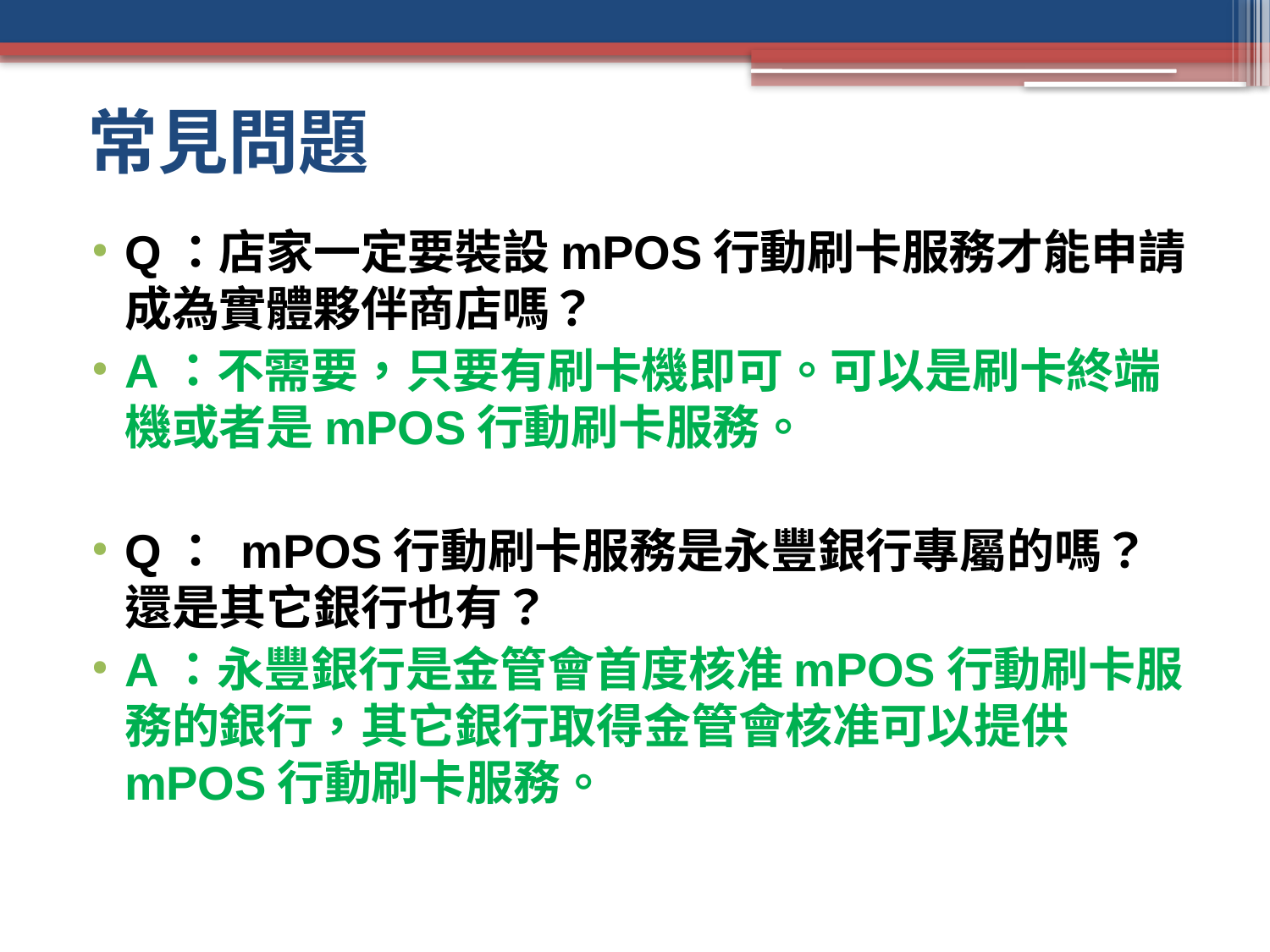

# 常見問題
Q：店家一定要裝設mPOS行動刷卡服務才能申請成為實體夥伴商店嗎？
A：不需要，只要有刷卡機即可。可以是刷卡終端機或者是mPOS行動刷卡服務。

Q： mPOS行動刷卡服務是永豐銀行專屬的嗎？還是其它銀行也有？
A：永豐銀行是金管會首度核准mPOS行動刷卡服務的銀行，其它銀行取得金管會核准可以提供mPOS行動刷卡服務。